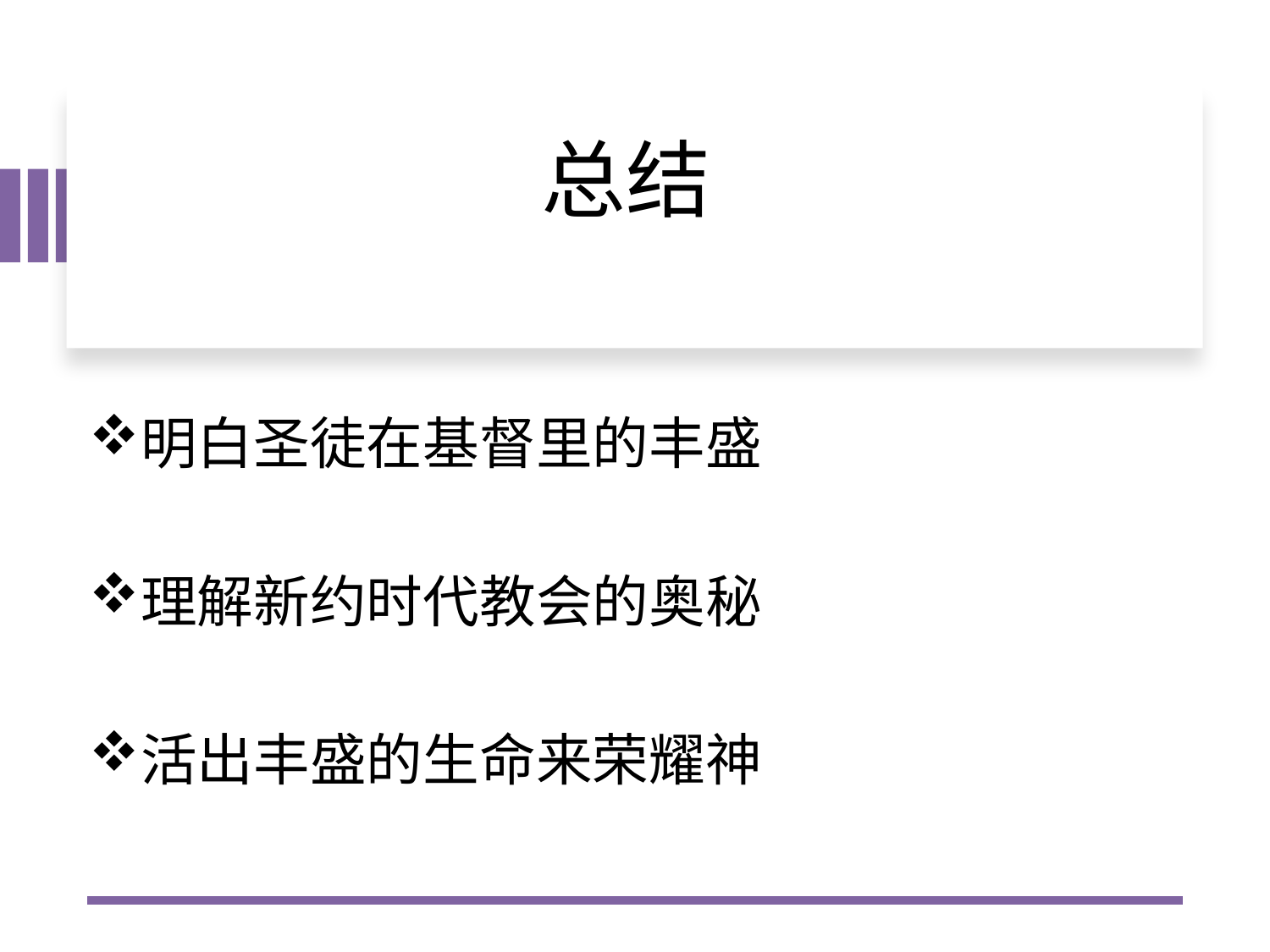

# 总结

明白圣徒在基督里的丰盛

理解新约时代教会的奥秘

活出丰盛的生命来荣耀神